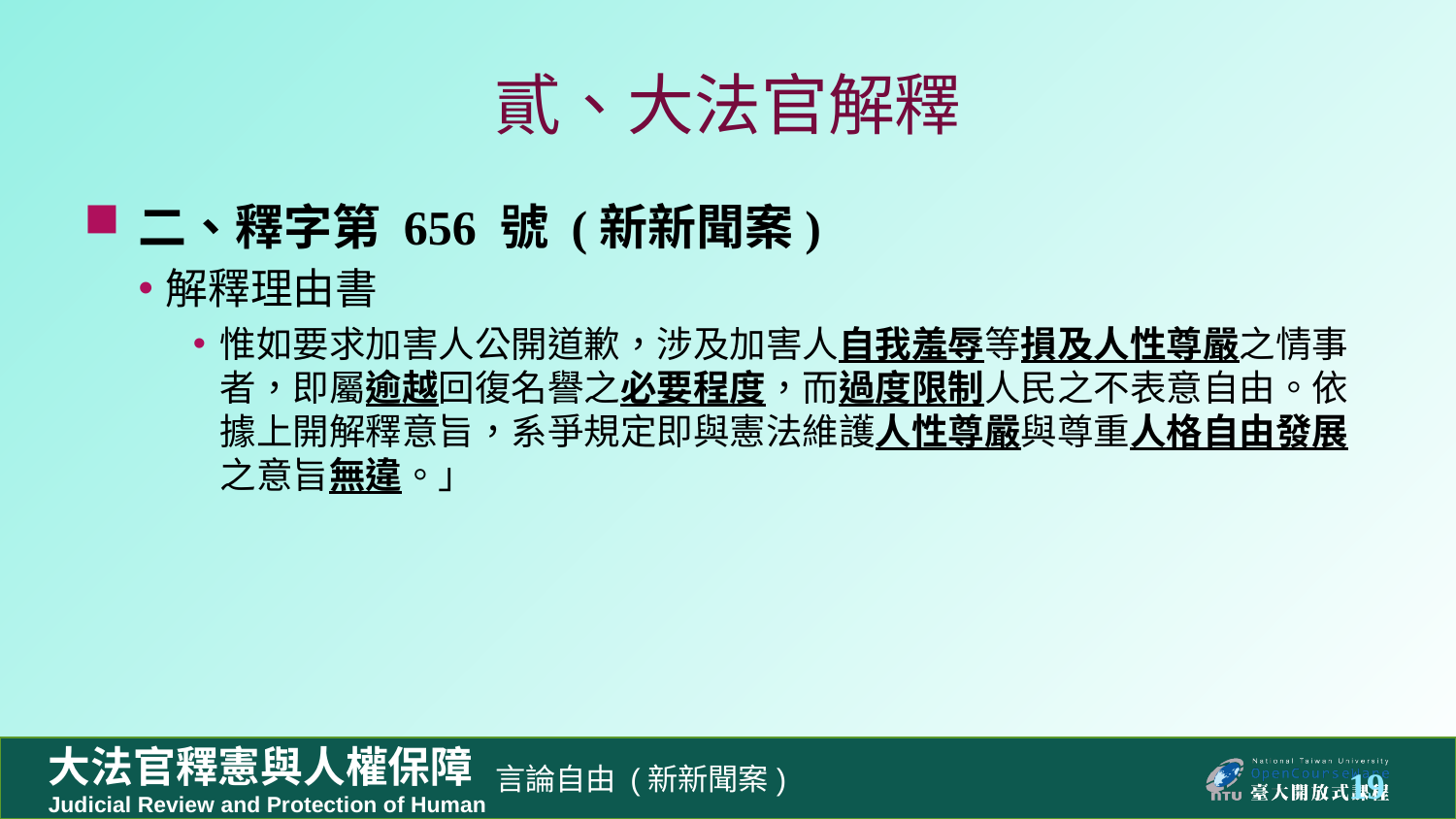

# 貳、大法官解釋
二、釋字第 656 號 (新新聞案)
解釋理由書
惟如要求加害人公開道歉，涉及加害人自我羞辱等損及人性尊嚴之情事者，即屬逾越回復名譽之必要程度，而過度限制人民之不表意自由。依據上開解釋意旨，系爭規定即與憲法維護人性尊嚴與尊重人格自由發展之意旨無違。」